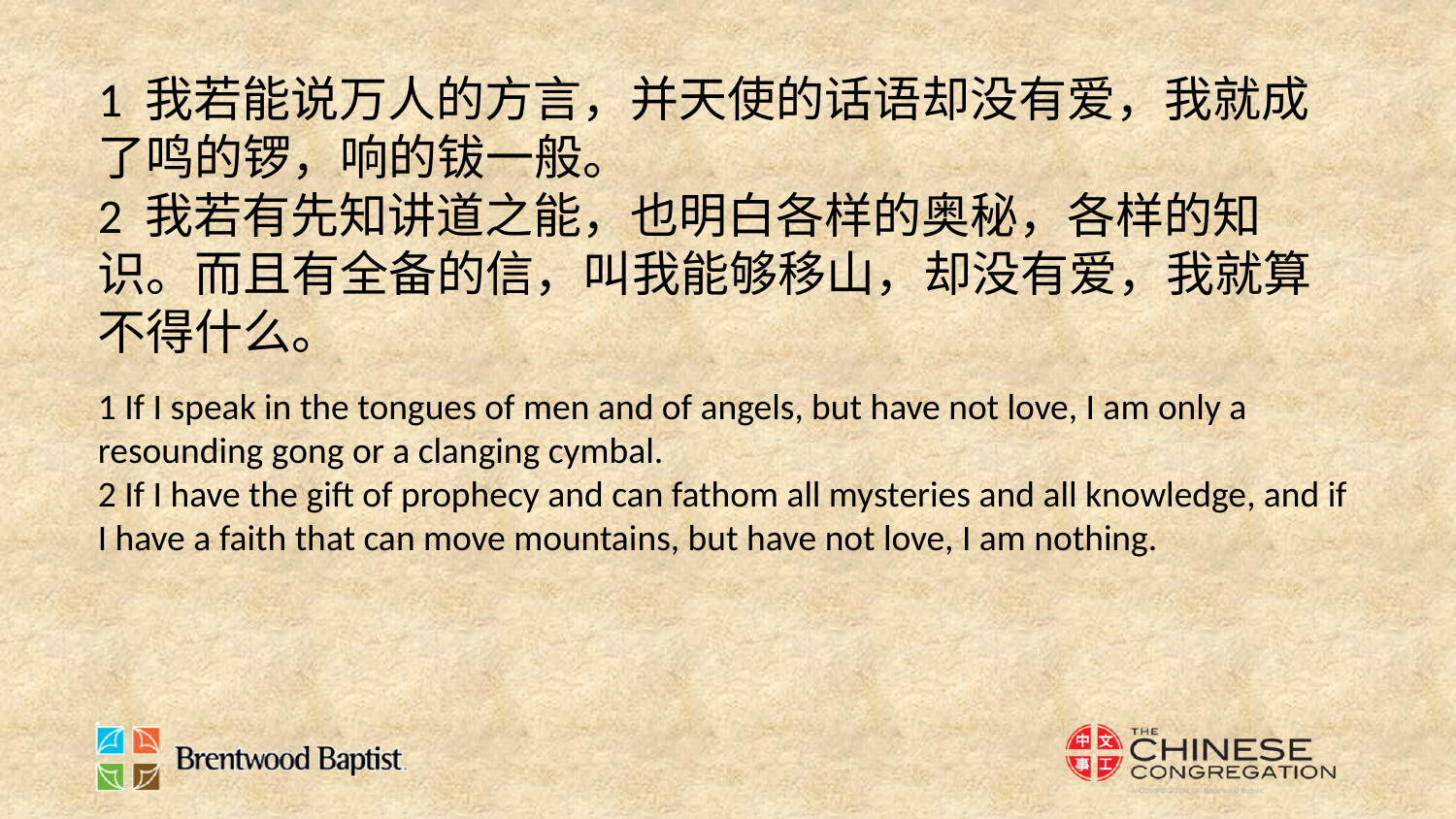

1 我若能说万人的方言，并天使的话语却没有爱，我就成了鸣的锣，响的钹一般。
2 我若有先知讲道之能，也明白各样的奥秘，各样的知识。而且有全备的信，叫我能够移山，却没有爱，我就算不得什么。

1 If I speak in the tongues of men and of angels, but have not love, I am only a resounding gong or a clanging cymbal.
2 If I have the gift of prophecy and can fathom all mysteries and all knowledge, and if I have a faith that can move mountains, but have not love, I am nothing.